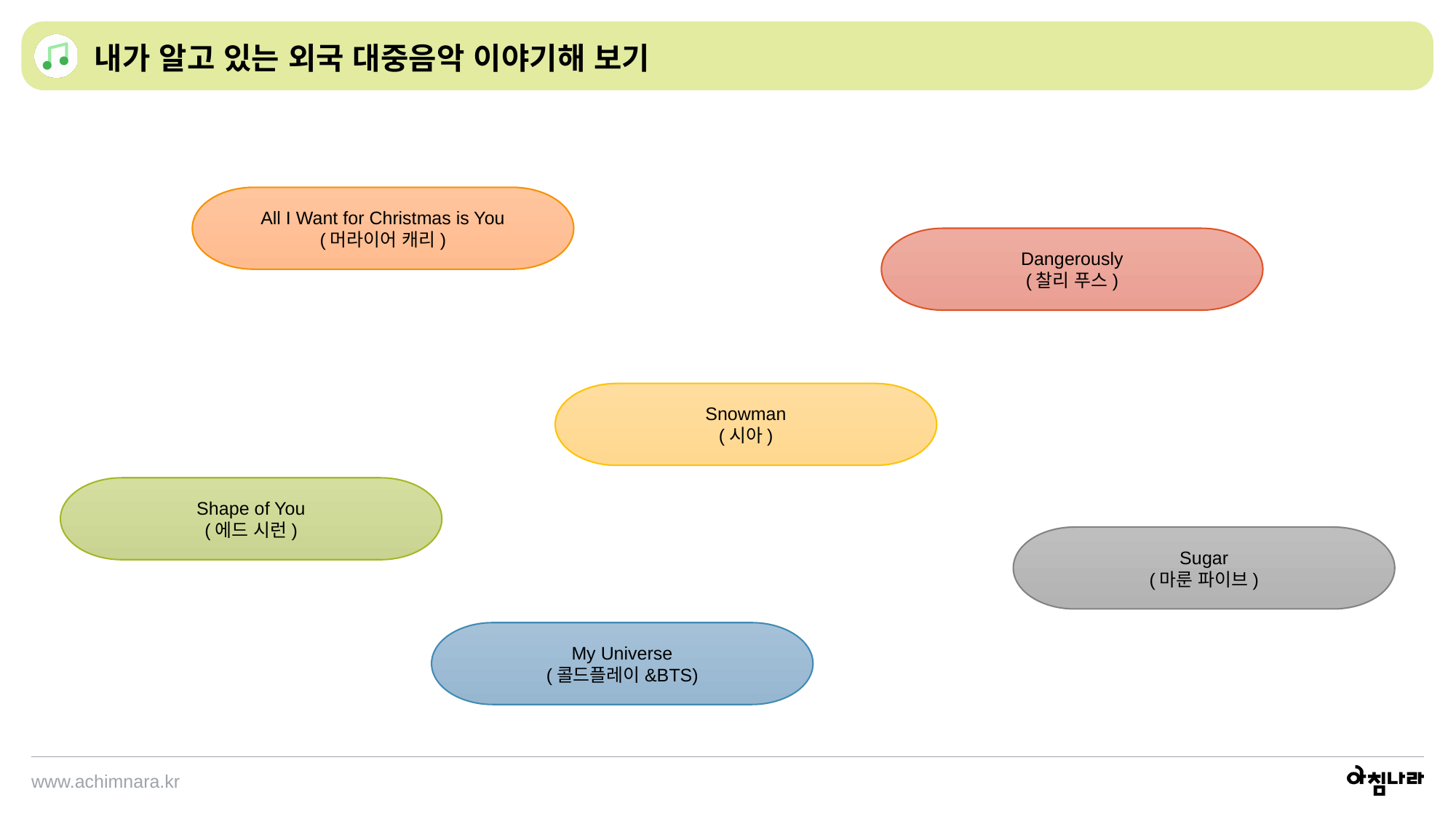

내가 알고 있는 외국 대중음악 이야기해 보기
All I Want for Christmas is You
(머라이어 캐리)
Dangerously
(찰리 푸스)
Snowman
(시아)
Shape of You
(에드 시런)
Sugar
(마룬 파이브)
My Universe
(콜드플레이&BTS)